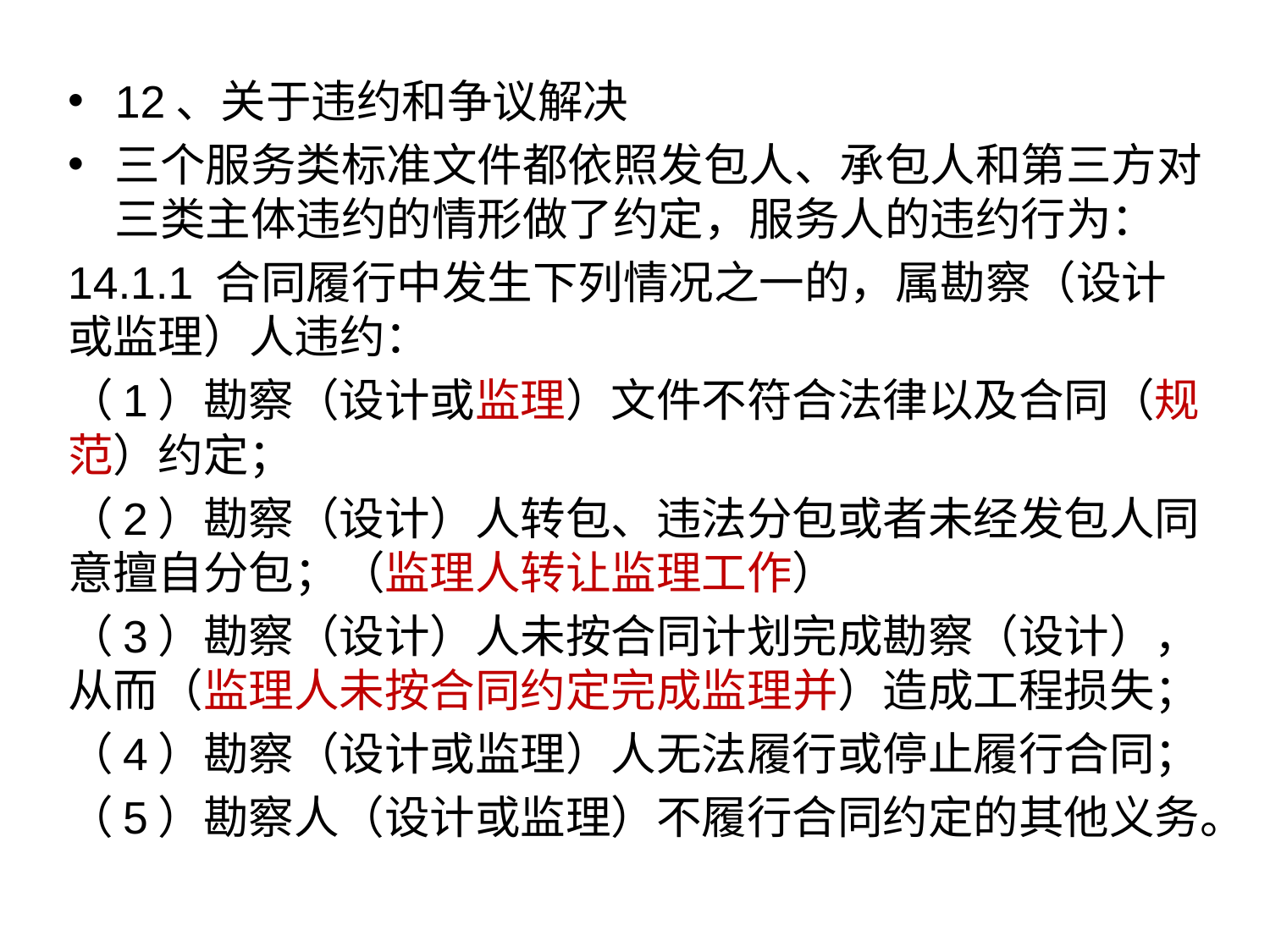

12、关于违约和争议解决
三个服务类标准文件都依照发包人、承包人和第三方对三类主体违约的情形做了约定，服务人的违约行为：
14.1.1 合同履行中发生下列情况之一的，属勘察（设计或监理）人违约：
（1）勘察（设计或监理）文件不符合法律以及合同（规范）约定；
（2）勘察（设计）人转包、违法分包或者未经发包人同意擅自分包；（监理人转让监理工作）
（3）勘察（设计）人未按合同计划完成勘察（设计），从而（监理人未按合同约定完成监理并）造成工程损失；
（4）勘察（设计或监理）人无法履行或停止履行合同；
（5）勘察人（设计或监理）不履行合同约定的其他义务。